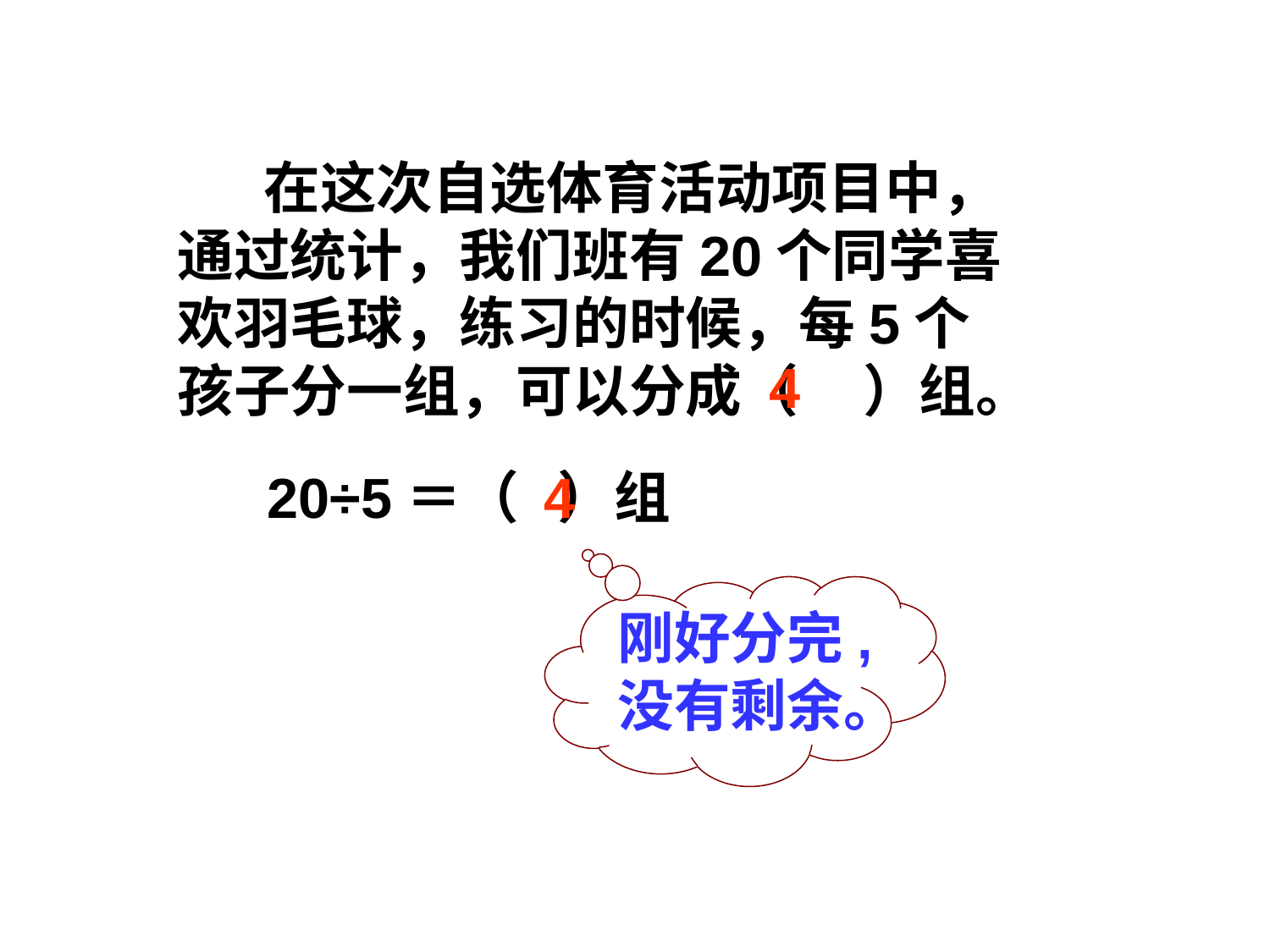

在这次自选体育活动项目中，通过统计，我们班有20个同学喜欢羽毛球，练习的时候，每5个孩子分一组，可以分成（     ）组。
4
20÷5＝（   ）组
4

刚好分完,没有剩余。